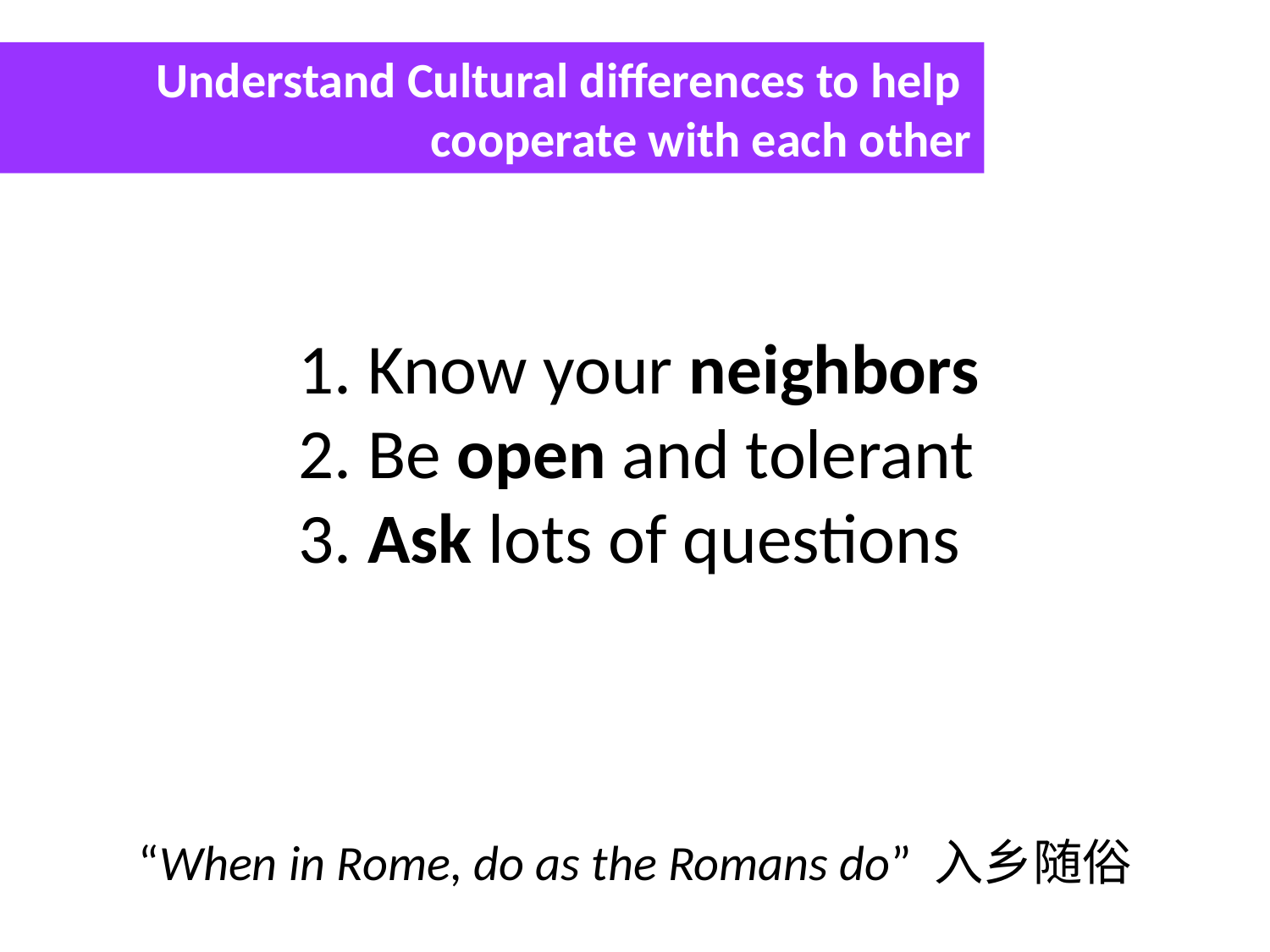

Understand Cultural differences to help  cooperate with each other
 Know your neighbors
 Be open and tolerant
 Ask lots of questions

“When in Rome, do as the Romans do” 入乡随俗